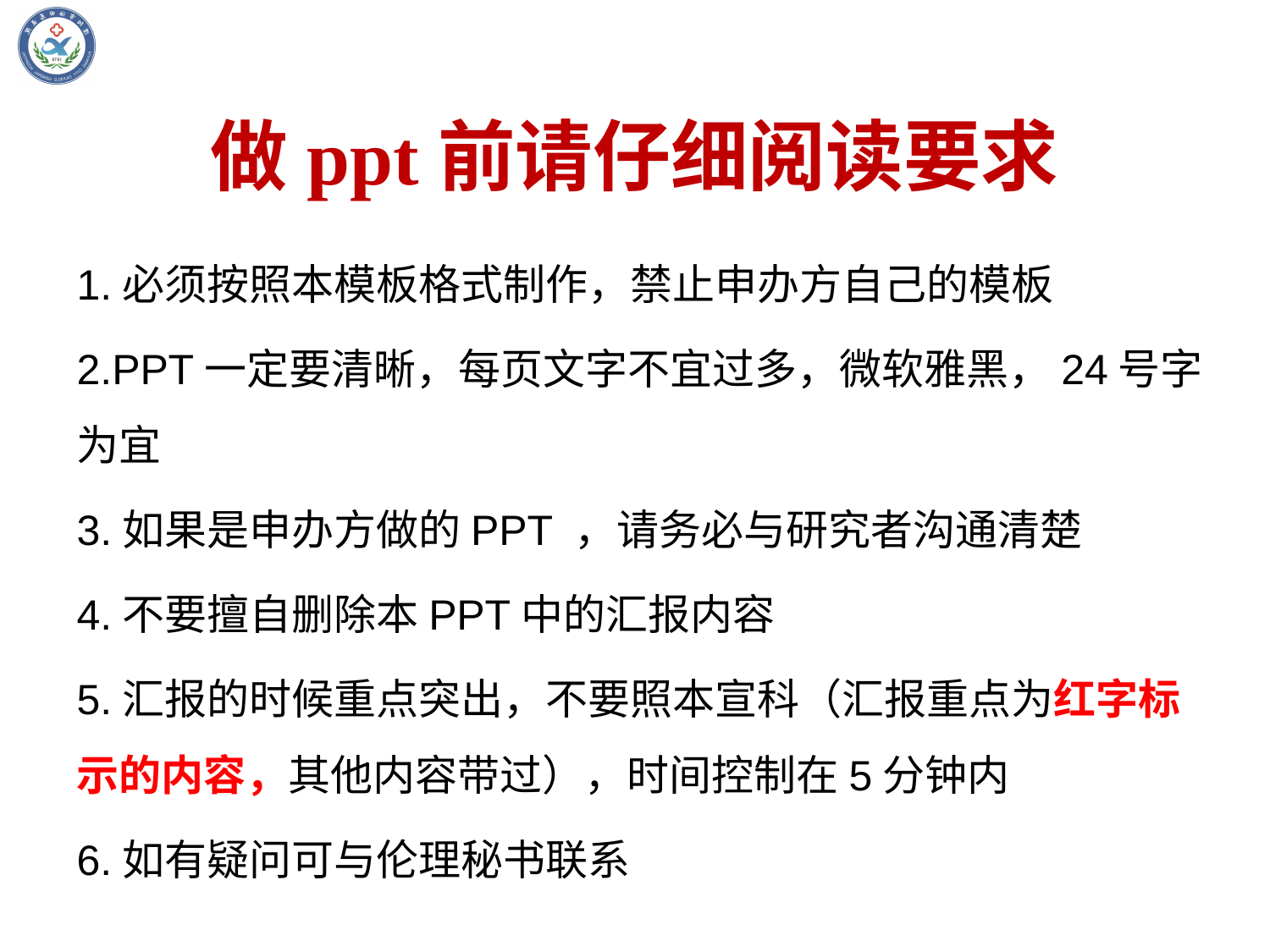

# 做ppt前请仔细阅读要求
1.必须按照本模板格式制作，禁止申办方自己的模板
2.PPT一定要清晰，每页文字不宜过多，微软雅黑，24号字为宜
3.如果是申办方做的PPT ，请务必与研究者沟通清楚
4.不要擅自删除本PPT中的汇报内容
5.汇报的时候重点突出，不要照本宣科（汇报重点为红字标示的内容，其他内容带过），时间控制在5分钟内
6.如有疑问可与伦理秘书联系